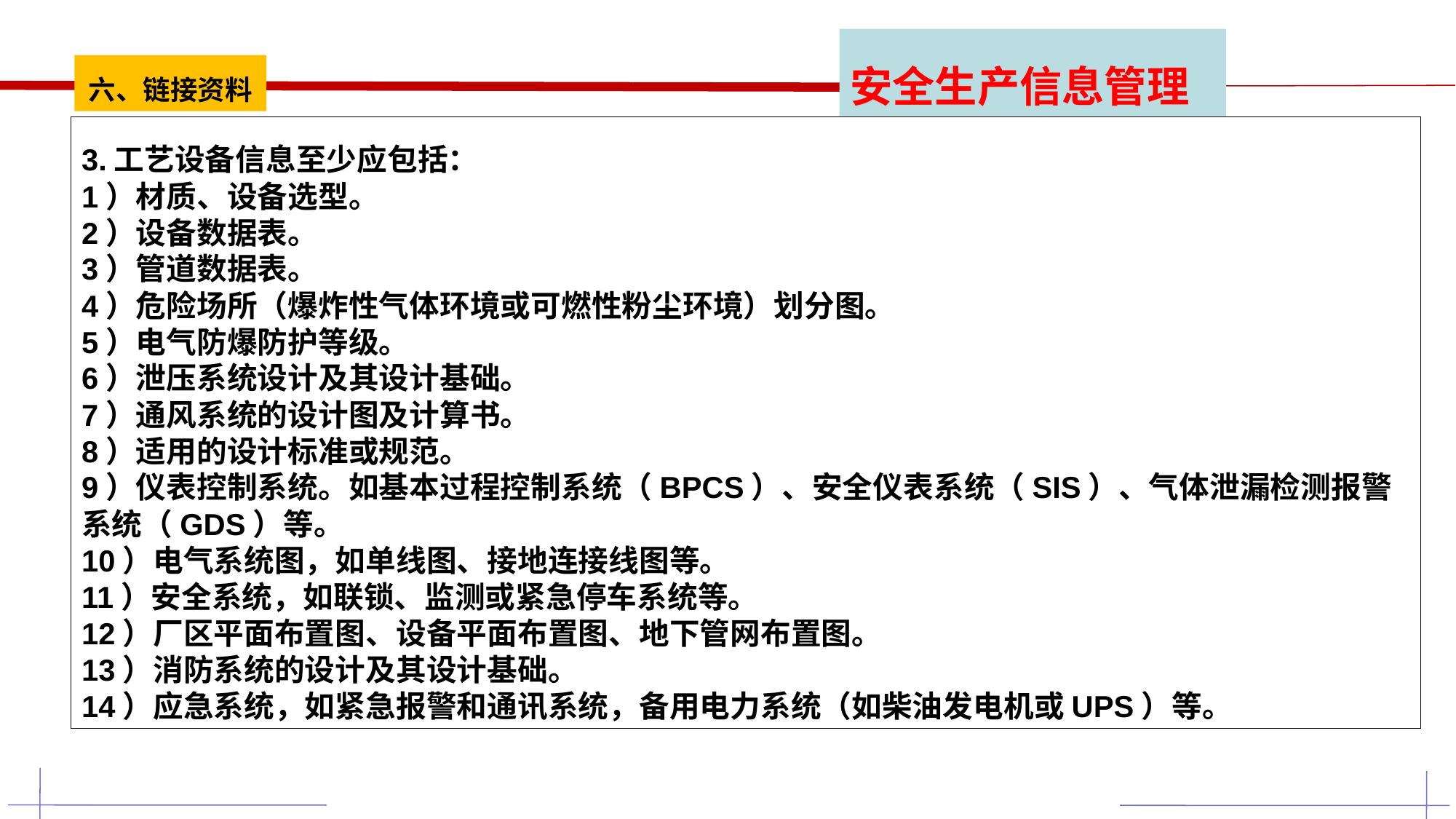

安全生产信息管理
六、链接资料
3.工艺设备信息至少应包括：
1）材质、设备选型。
2）设备数据表。
3）管道数据表。
4）危险场所（爆炸性气体环境或可燃性粉尘环境）划分图。
5）电气防爆防护等级。
6）泄压系统设计及其设计基础。
7）通风系统的设计图及计算书。
8）适用的设计标准或规范。
9）仪表控制系统。如基本过程控制系统（BPCS）、安全仪表系统（SIS）、气体泄漏检测报警系统（GDS）等。
10）电气系统图，如单线图、接地连接线图等。
11）安全系统，如联锁、监测或紧急停车系统等。
12）厂区平面布置图、设备平面布置图、地下管网布置图。
13）消防系统的设计及其设计基础。
14）应急系统，如紧急报警和通讯系统，备用电力系统（如柴油发电机或UPS）等。